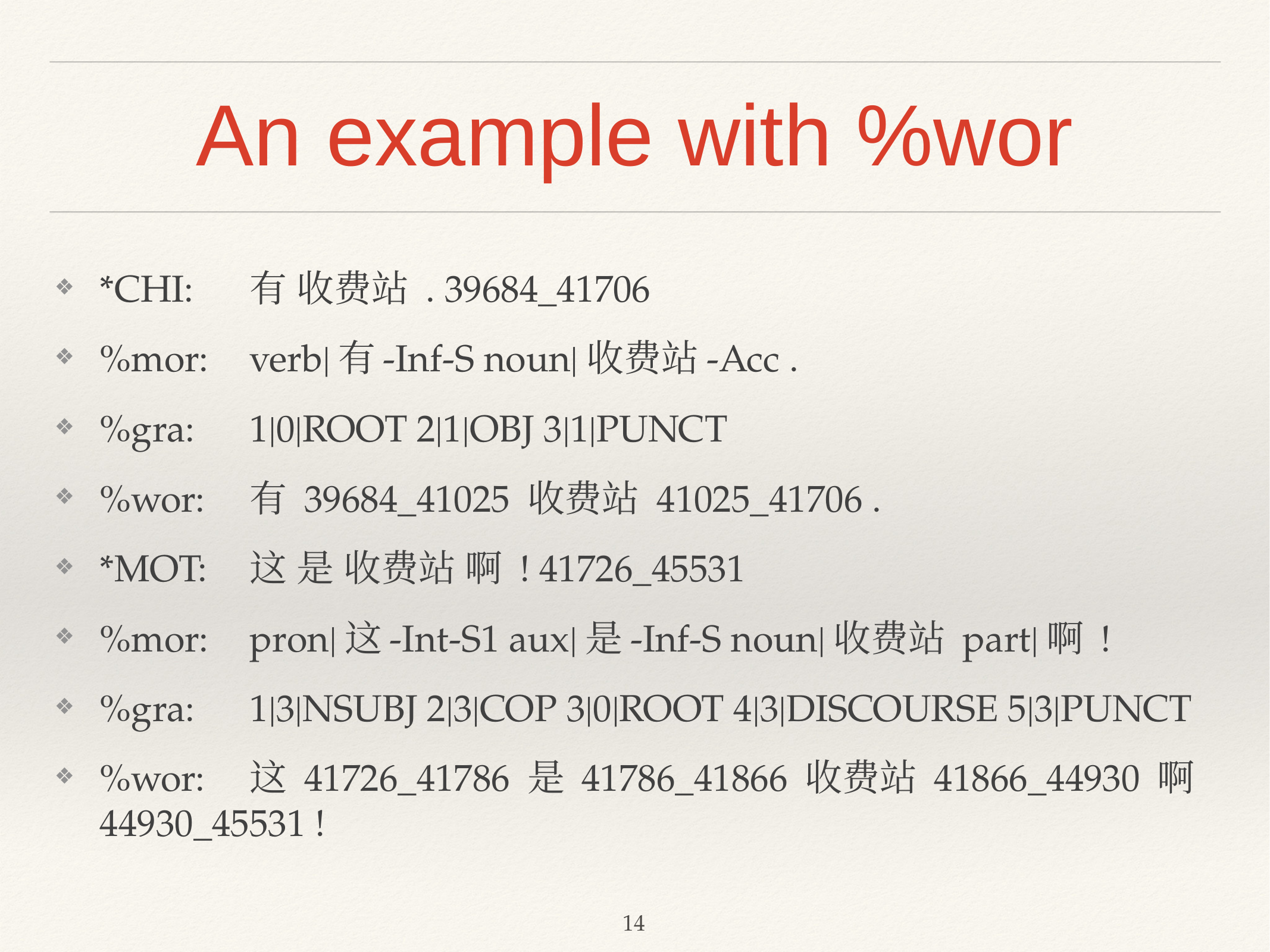

# An example with %wor
*CHI:	有 收费站 . 39684_41706
%mor:	verb|有-Inf-S noun|收费站-Acc .
%gra:	1|0|ROOT 2|1|OBJ 3|1|PUNCT
%wor:	有 39684_41025 收费站 41025_41706 .
*MOT:	这 是 收费站 啊 ! 41726_45531
%mor:	pron|这-Int-S1 aux|是-Inf-S noun|收费站 part|啊 !
%gra:	1|3|NSUBJ 2|3|COP 3|0|ROOT 4|3|DISCOURSE 5|3|PUNCT
%wor:	这 41726_41786 是 41786_41866 收费站 41866_44930 啊 44930_45531 !
14